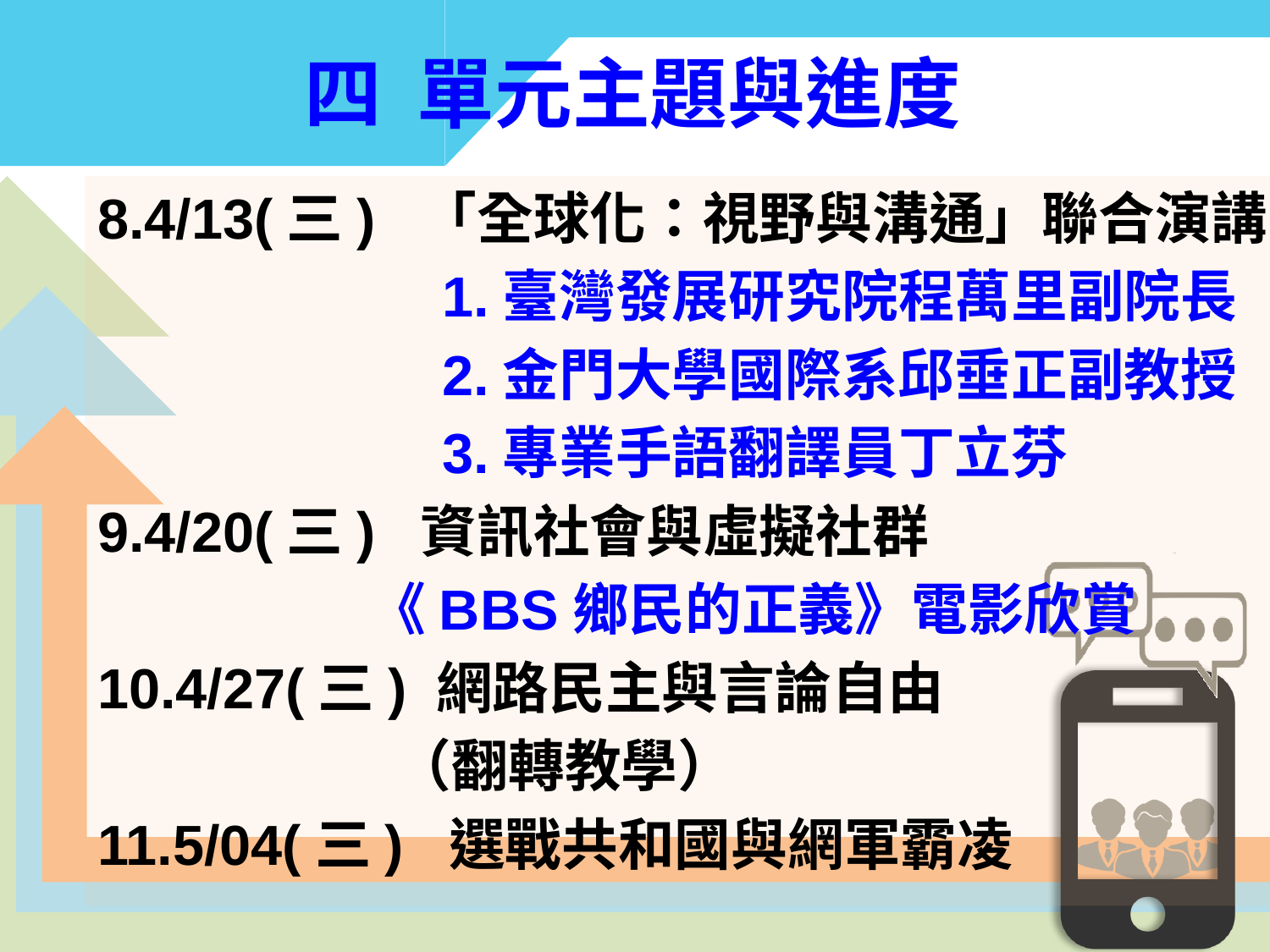

四  單元主題與進度
8.4/13(三)  「全球化：視野與溝通」聯合演講
                      1.臺灣發展研究院程萬里副院長
                      2.金門大學國際系邱垂正副教授
                      3.專業手語翻譯員丁立芬
9.4/20(三)  資訊社會與虛擬社群
                    《BBS鄉民的正義》電影欣賞
10.4/27(三) 網路民主與言論自由
                      （翻轉教學）
11.5/04(三)  選戰共和國與網軍霸凌